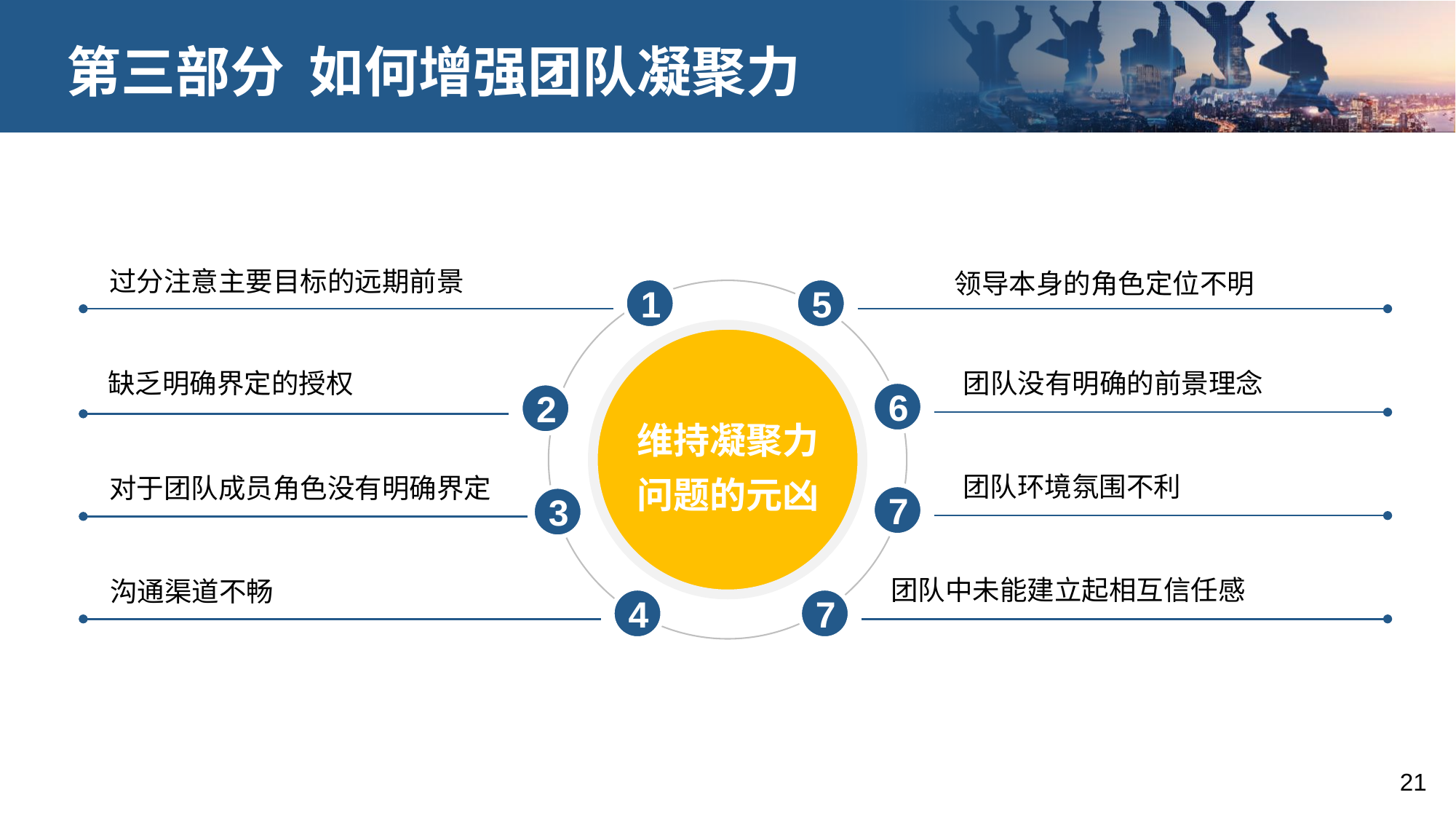

第三部分  如何增强团队凝聚力
过分注意主要目标的远期前景
1

领导本身的角色定位不明
5

维持凝聚力
问题的元凶
团队没有明确的前景理念
6

缺乏明确界定的授权
2

团队环境氛围不利
7

对于团队成员角色没有明确界定
3

团队中未能建立起相互信任感
7

沟通渠道不畅
4